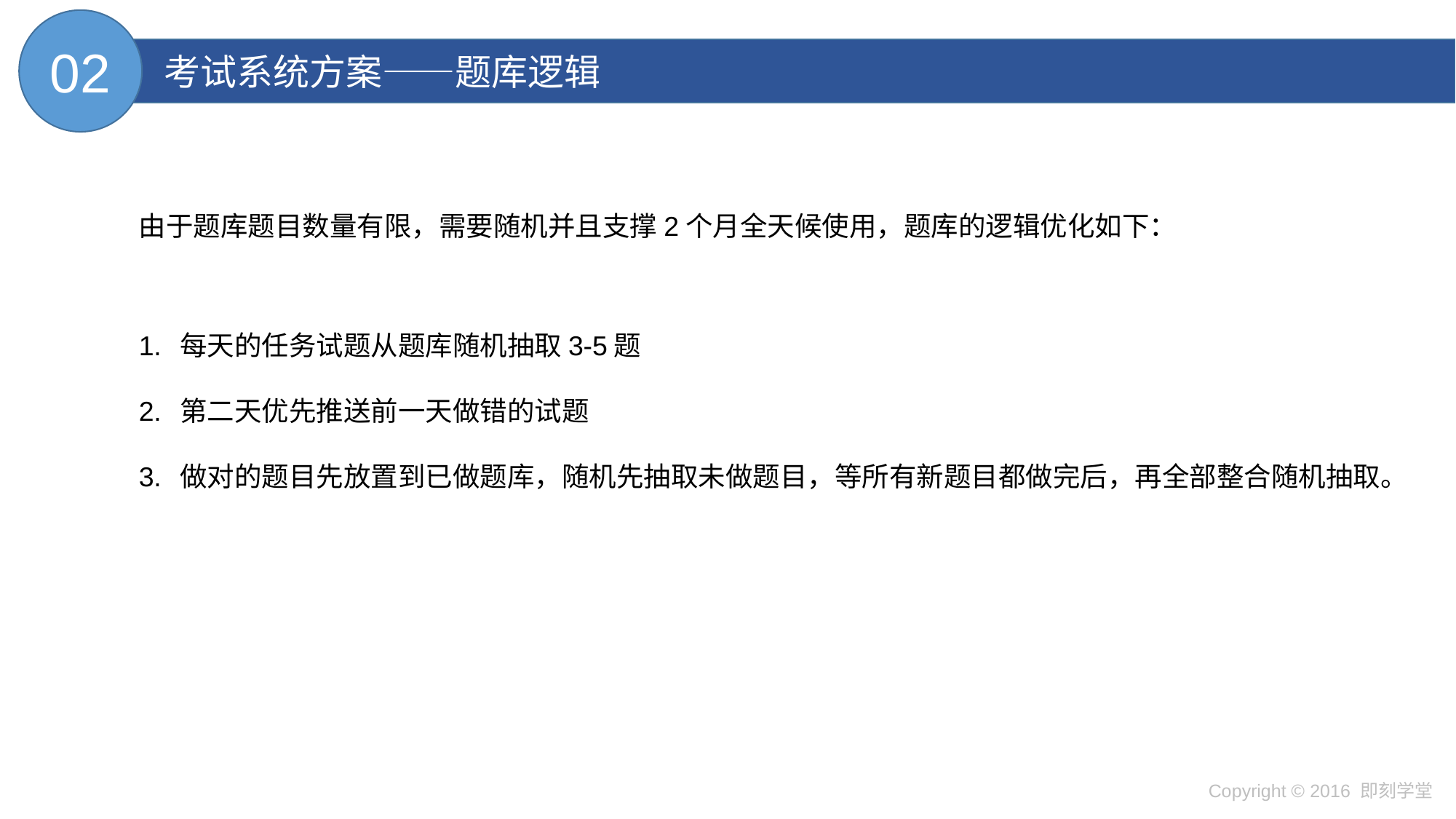

02
  考试系统方案——题库逻辑
由于题库题目数量有限，需要随机并且支撑2个月全天候使用，题库的逻辑优化如下：
每天的任务试题从题库随机抽取3-5题
第二天优先推送前一天做错的试题
做对的题目先放置到已做题库，随机先抽取未做题目，等所有新题目都做完后，再全部整合随机抽取。

Copyright © 2016 即刻学堂